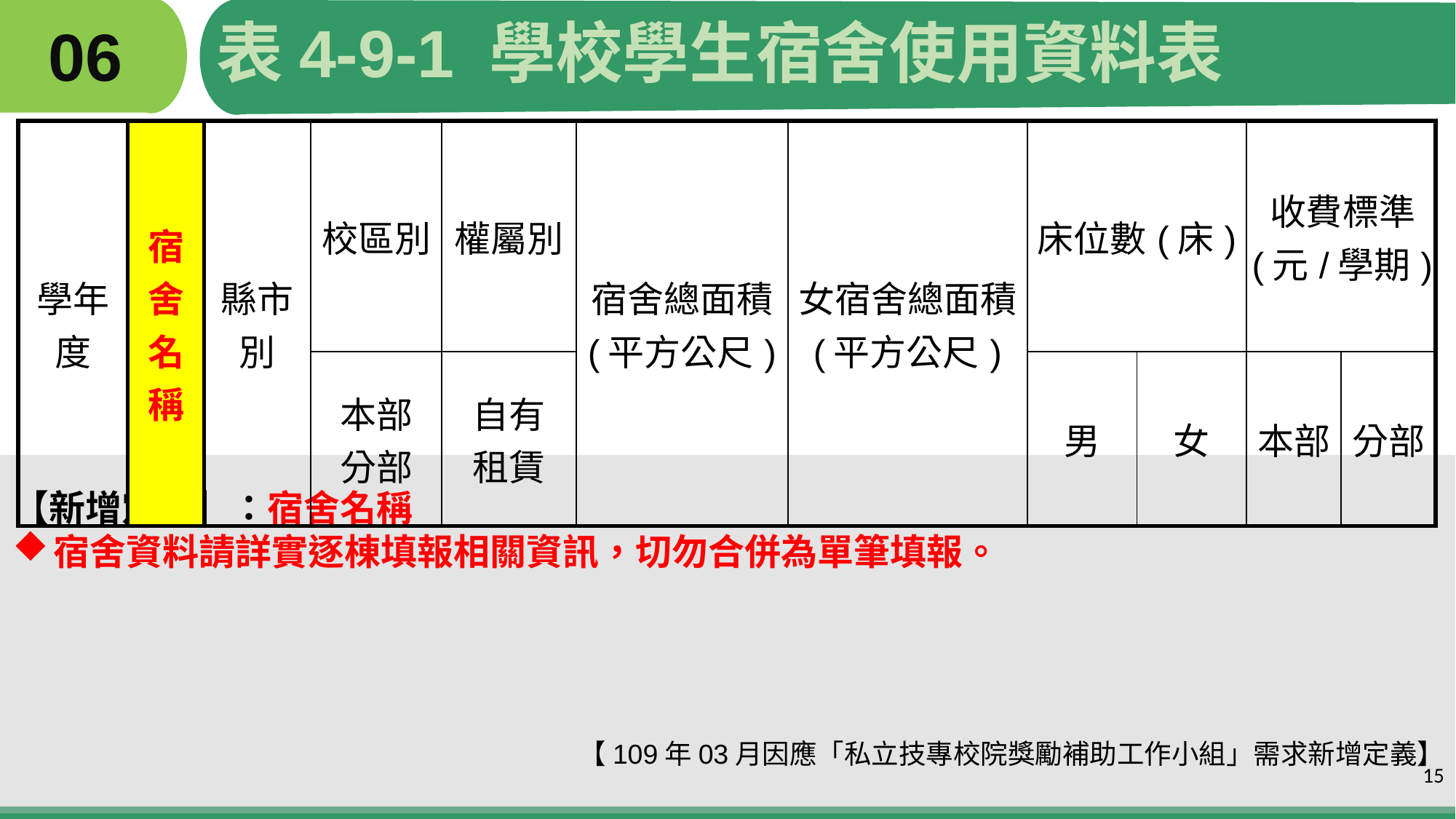

表4-9-1 學校學生宿舍使用資料表
# 06
| 學年度 | 宿舍 名稱 | 縣市別 | 校區別 | 權屬別 | 宿舍總面積 (平方公尺) | 女宿舍總面積 (平方公尺) | 床位數(床) |  | 收費標準 (元/學期) |  |
| --- | --- | --- | --- | --- | --- | --- | --- | --- | --- | --- |
|  |  |  | 本部 分部 | 自有 租賃 |  |  | 男 | 女 | 本部 | 分部 |
【新增定義】：宿舍名稱
宿舍資料請詳實逐棟填報相關資訊，切勿合併為單筆填報。

【109年03月因應「私立技專校院獎勵補助工作小組」需求新增定義】

15